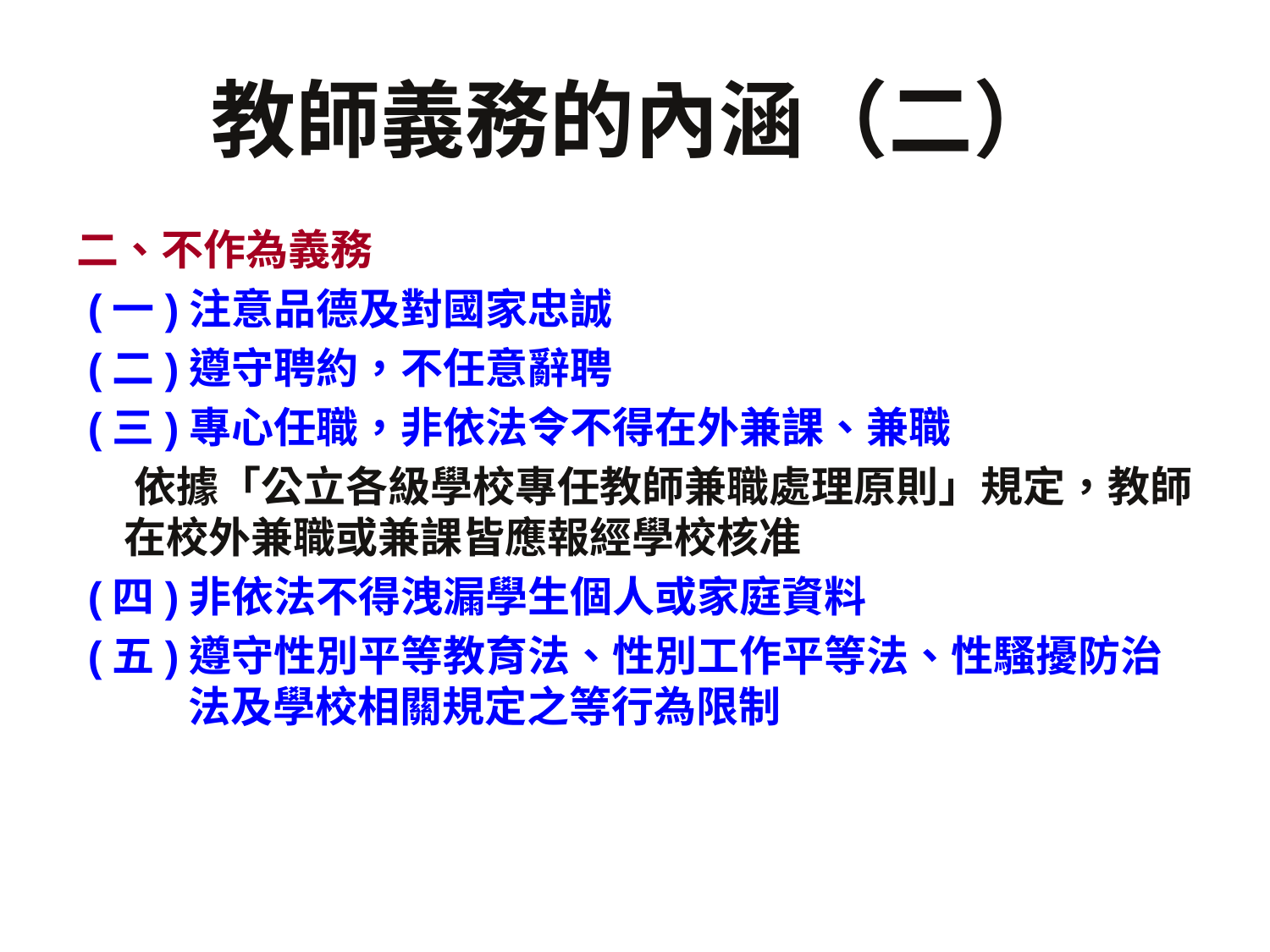

# 教師義務的內涵（二）
二、不作為義務
 (一)注意品德及對國家忠誠
 (二)遵守聘約，不任意辭聘
 (三)專心任職，非依法令不得在外兼課、兼職
     依據「公立各級學校專任教師兼職處理原則」規定，教師在校外兼職或兼課皆應報經學校核准
 (四)非依法不得洩漏學生個人或家庭資料
 (五)遵守性別平等教育法、性別工作平等法、性騷擾防治法及學校相關規定之等行為限制